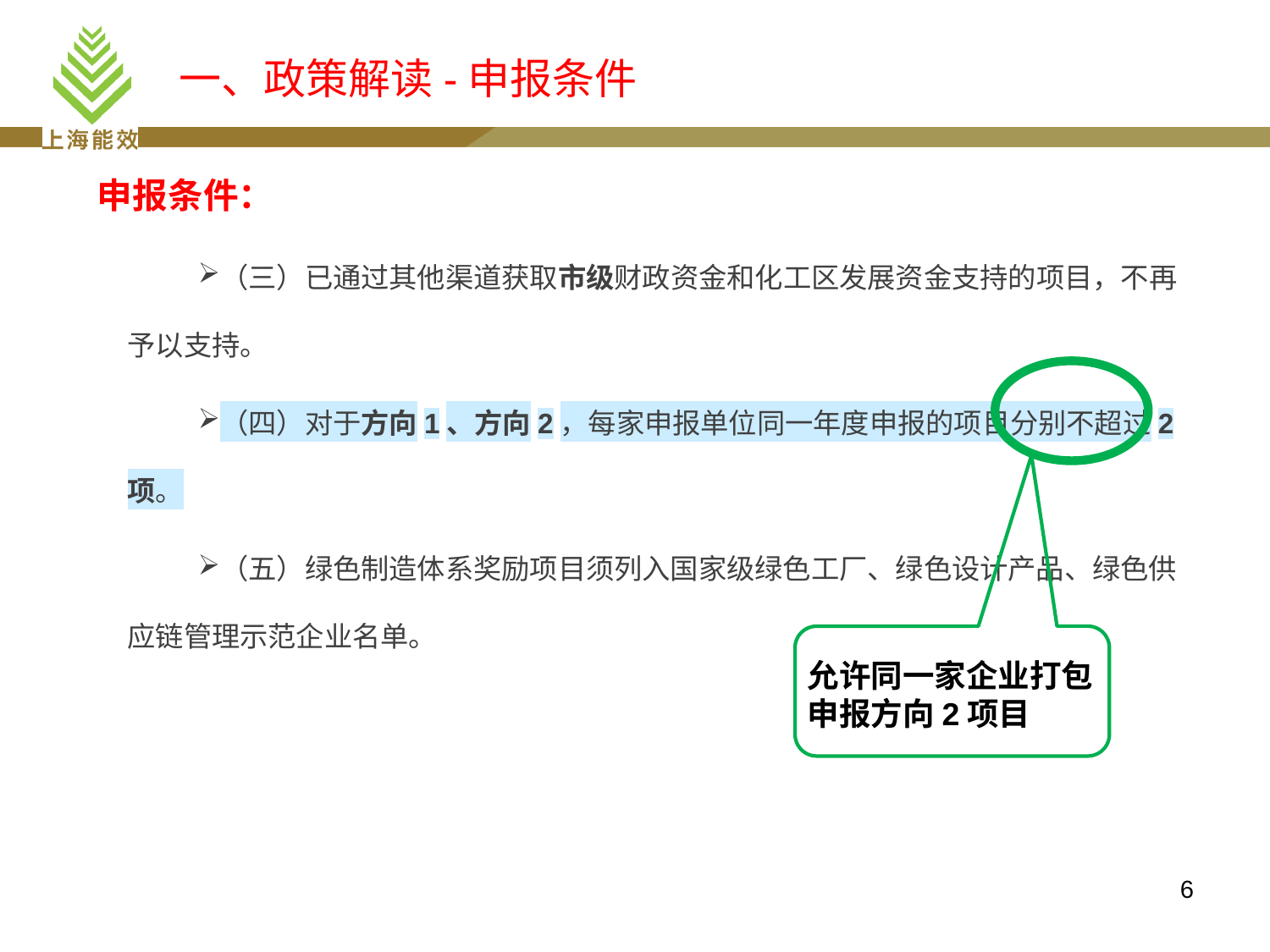

# 一、政策解读-申报条件
申报条件：
（三）已通过其他渠道获取市级财政资金和化工区发展资金支持的项目，不再予以支持。
（四）对于方向1、方向2，每家申报单位同一年度申报的项目分别不超过2项。
（五）绿色制造体系奖励项目须列入国家级绿色工厂、绿色设计产品、绿色供应链管理示范企业名单。

允许同一家企业打包申报方向2项目
6